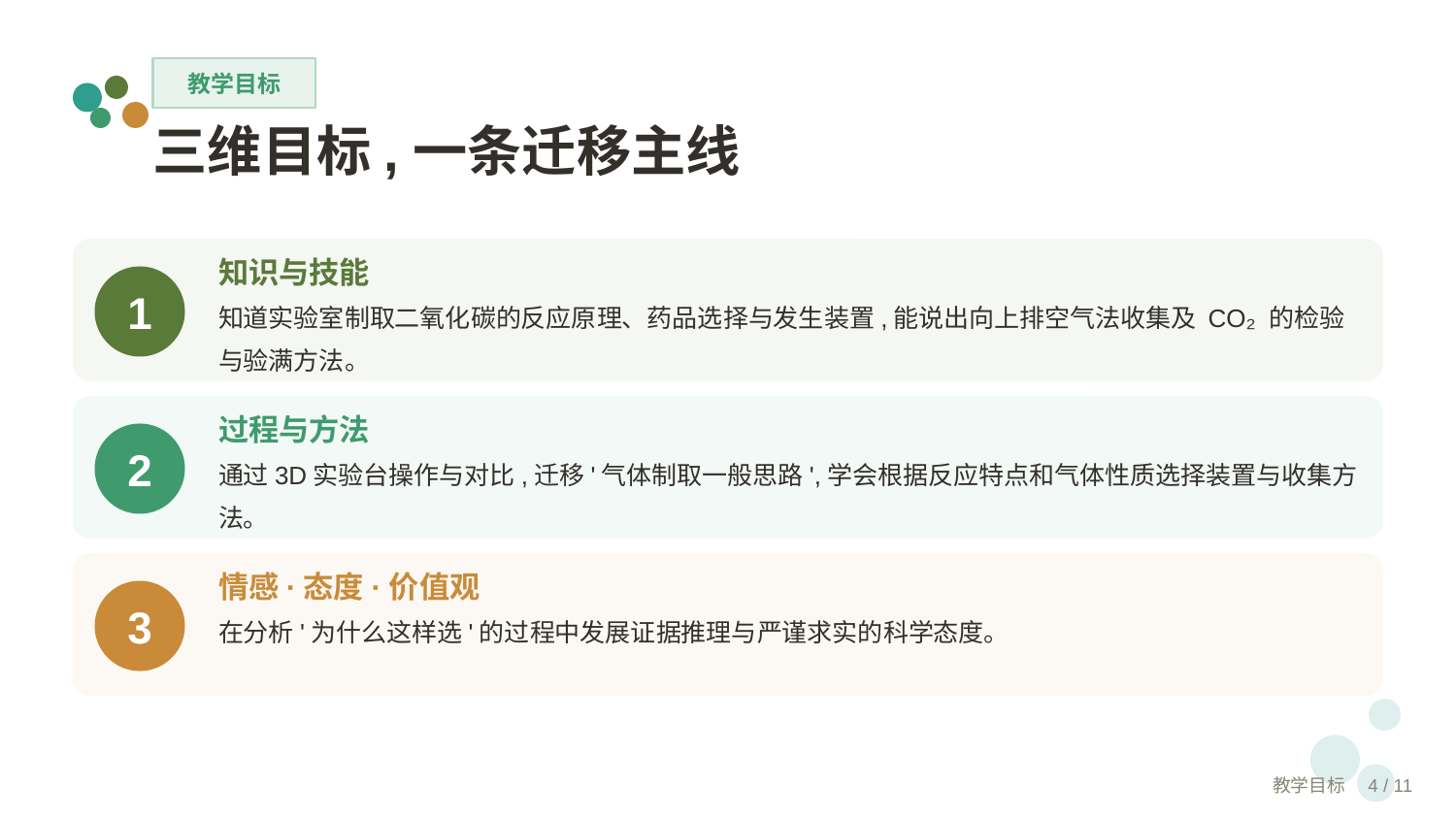

教学目标

三维目标,一条迁移主线

知识与技能
知道实验室制取二氧化碳的反应原理、药品选择与发生装置,能说出向上排空气法收集及 CO₂ 的检验与验满方法。

1

过程与方法
通过3D实验台操作与对比,迁移'气体制取一般思路',学会根据反应特点和气体性质选择装置与收集方法。

2

情感·态度·价值观
在分析'为什么这样选'的过程中发展证据推理与严谨求实的科学态度。

3

教学目标　4 / 11